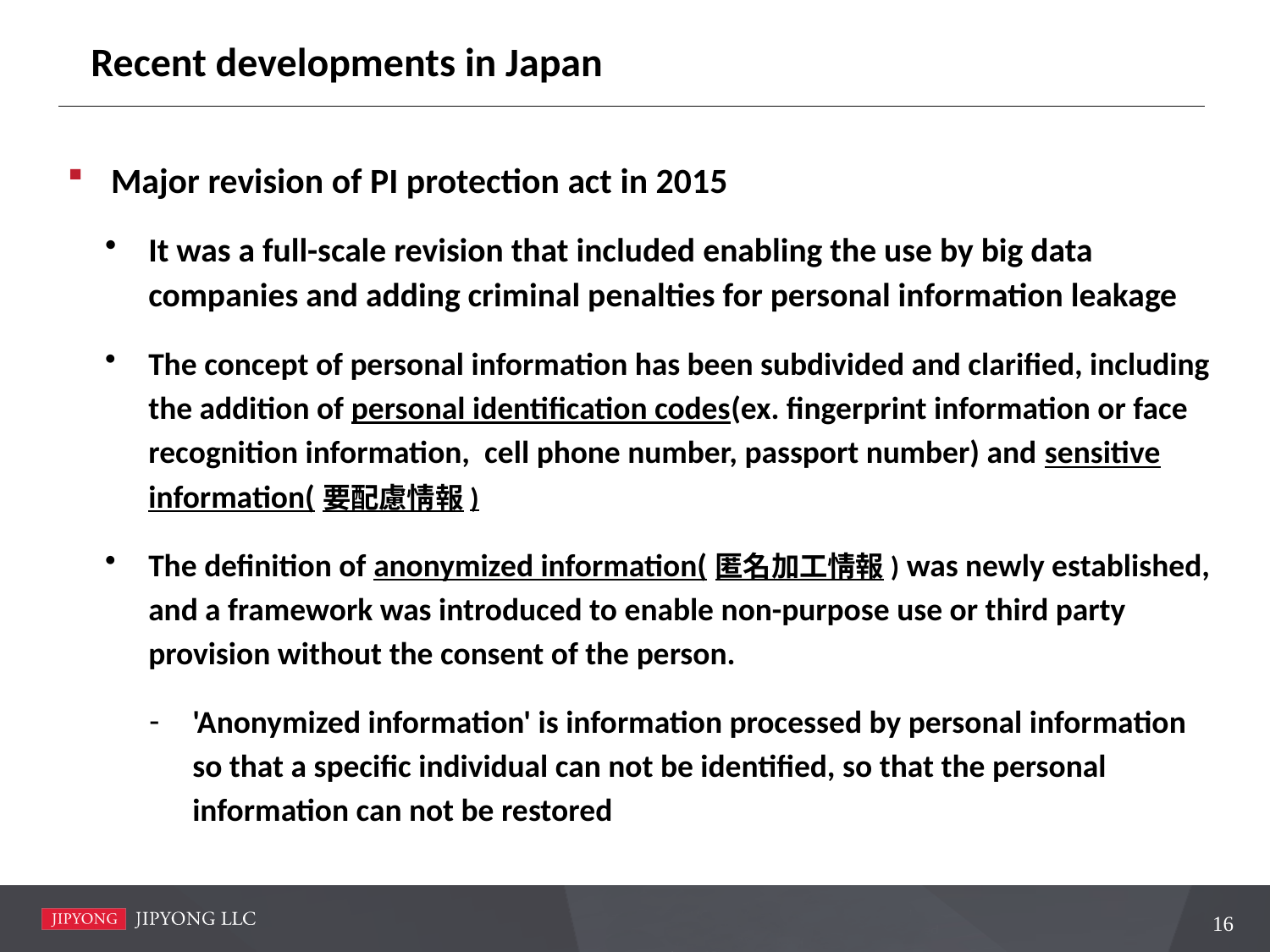

# Recent developments in Japan
Major revision of PI protection act in 2015
It was a full-scale revision that included enabling the use by big data companies and adding criminal penalties for personal information leakage
The concept of personal information has been subdivided and clarified, including the addition of personal identification codes(ex. fingerprint information or face recognition information,  cell phone number, passport number) and sensitive information(要配慮情報)
The definition of anonymized information(匿名加工情報) was newly established, and a framework was introduced to enable non-purpose use or third party provision without the consent of the person.
'Anonymized information' is information processed by personal information so that a specific individual can not be identified, so that the personal information can not be restored